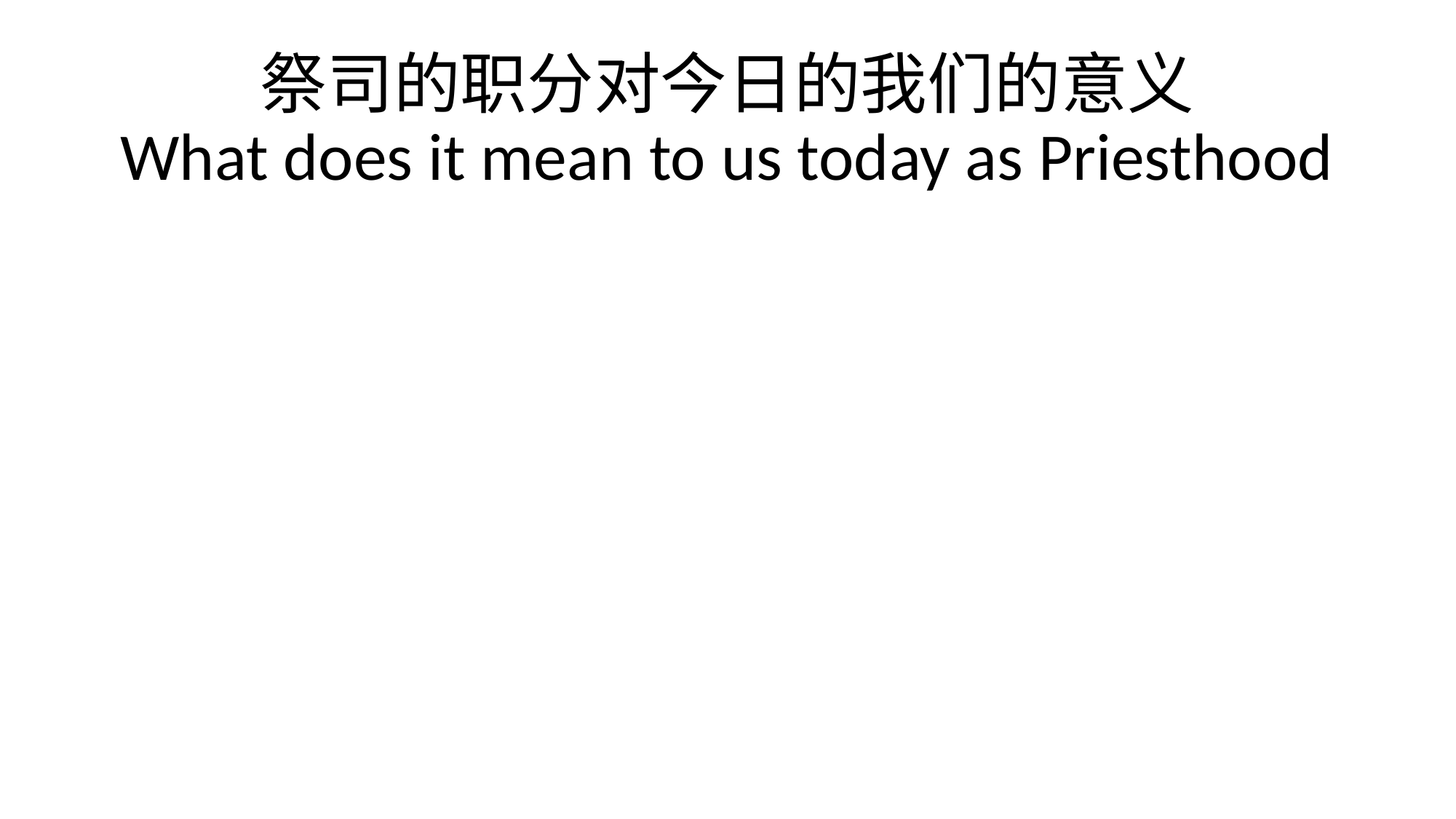

# 祭司的职分对今日的我们的意义 What does it mean to us today as Priesthood